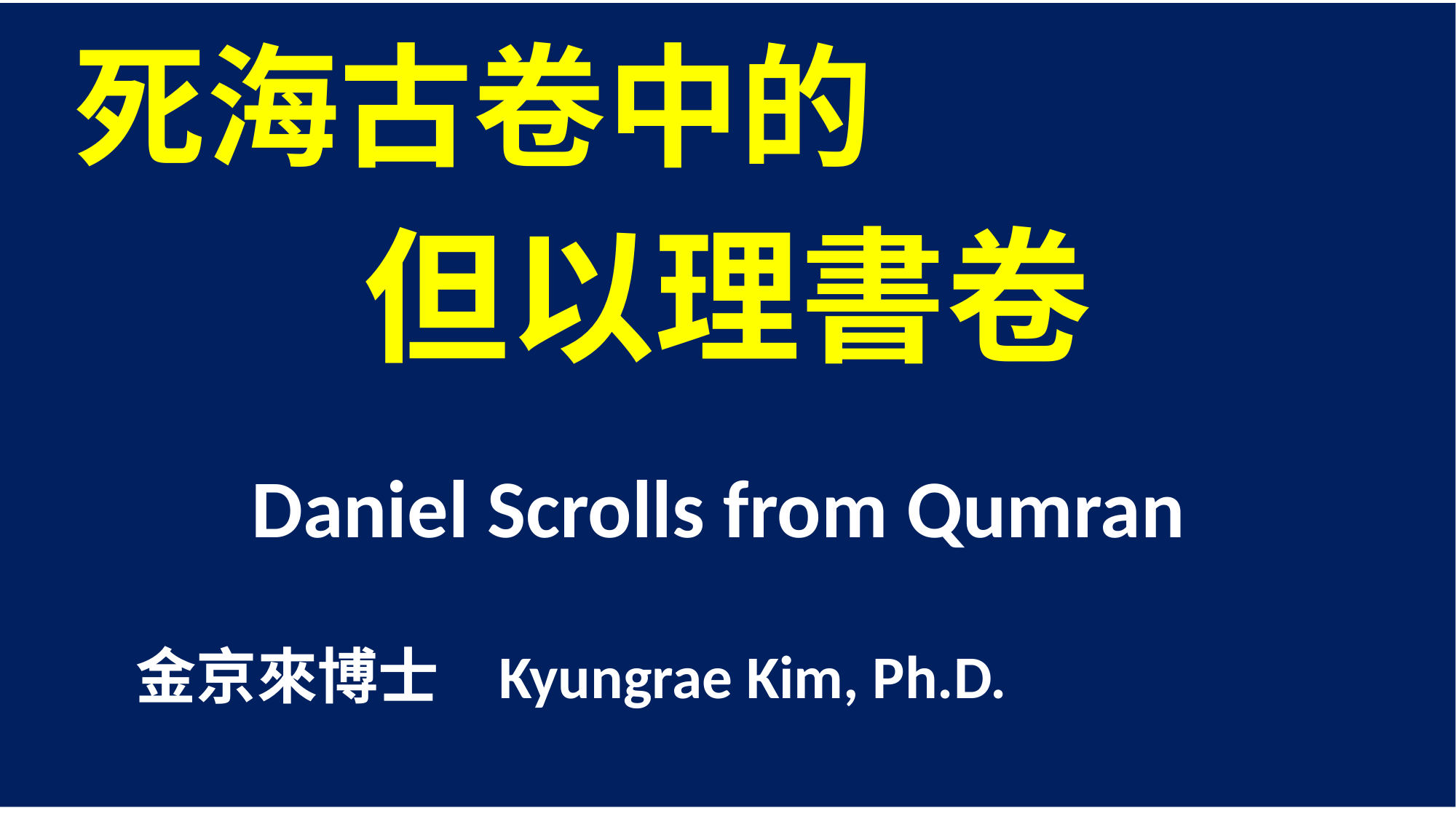

死海古卷中的

但以理書卷

Daniel Scrolls from Qumran

        金京來博士   Kyungrae Kim, Ph.D.